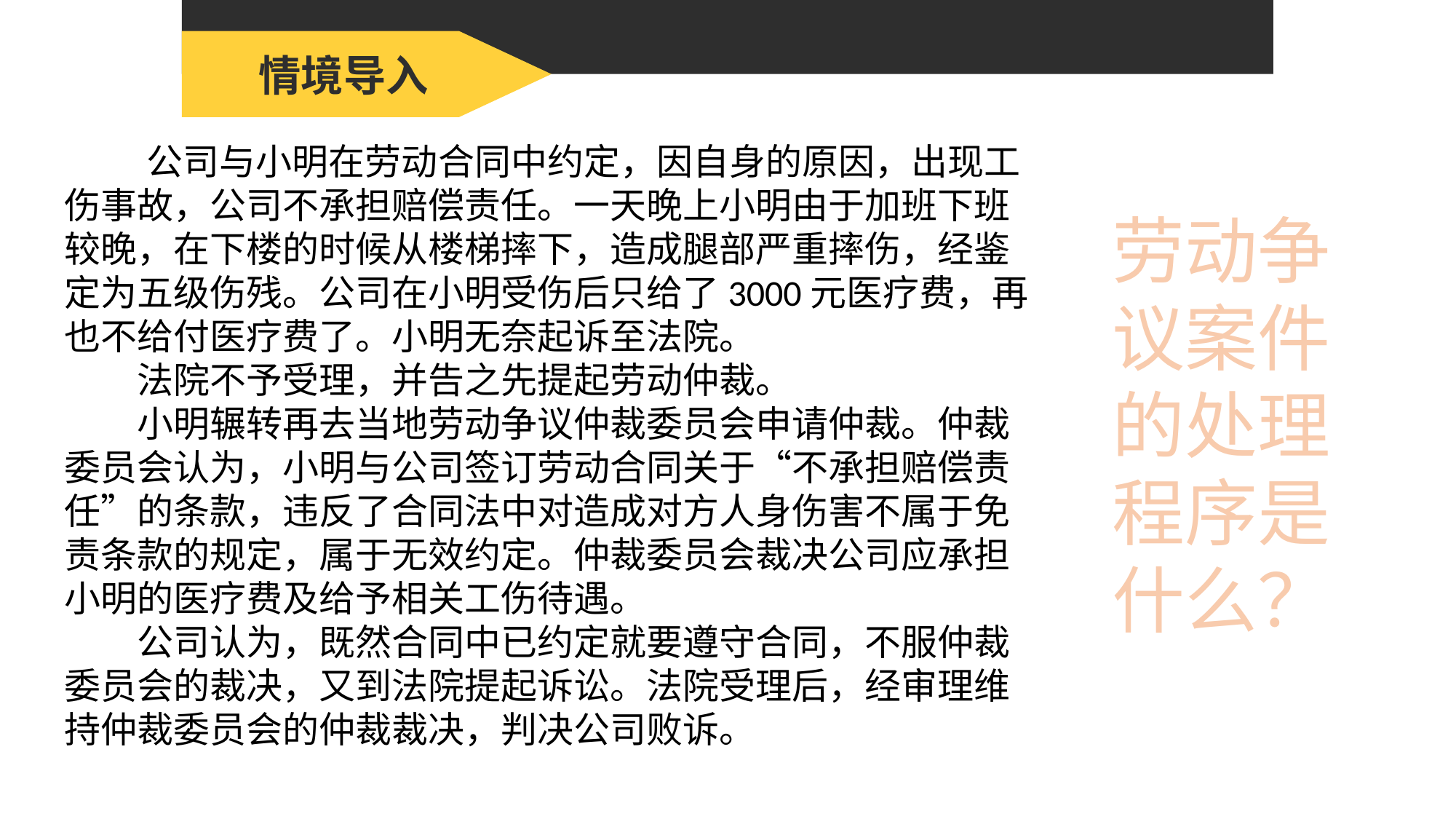

情境导入
         公司与小明在劳动合同中约定，因自身的原因，出现工伤事故，公司不承担赔偿责任。一天晚上小明由于加班下班较晚，在下楼的时候从楼梯摔下，造成腿部严重摔伤，经鉴定为五级伤残。公司在小明受伤后只给了3000元医疗费，再也不给付医疗费了。小明无奈起诉至法院。
　　法院不予受理，并告之先提起劳动仲裁。
　　小明辗转再去当地劳动争议仲裁委员会申请仲裁。仲裁委员会认为，小明与公司签订劳动合同关于“不承担赔偿责任”的条款，违反了合同法中对造成对方人身伤害不属于免责条款的规定，属于无效约定。仲裁委员会裁决公司应承担小明的医疗费及给予相关工伤待遇。
　　公司认为，既然合同中已约定就要遵守合同，不服仲裁委员会的裁决，又到法院提起诉讼。法院受理后，经审理维持仲裁委员会的仲裁裁决，判决公司败诉。
劳动争议案件的处理程序是什么？